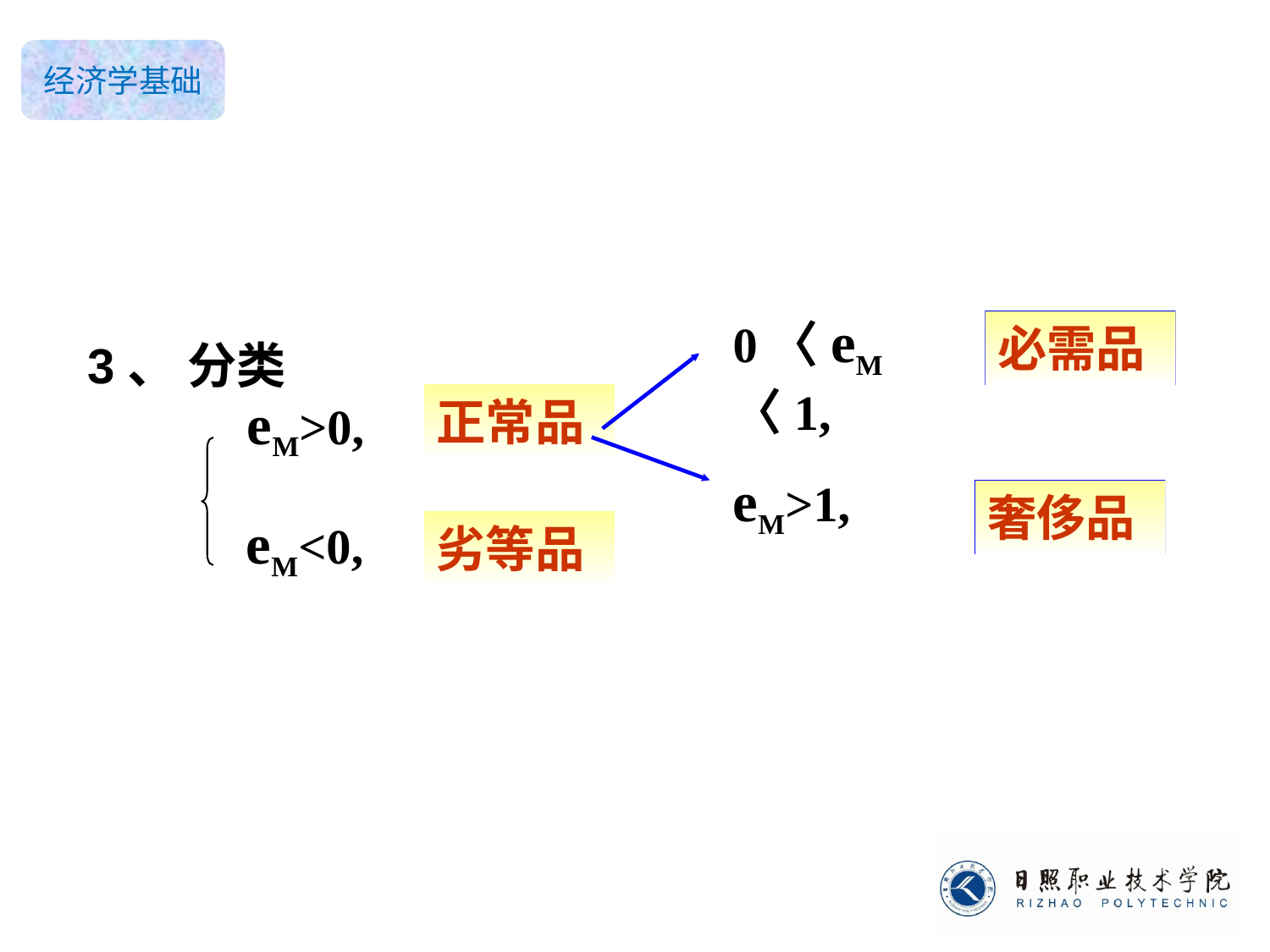

0〈eM〈1,
必需品
3、 分类

eM>0,
正常品

eM>1,
奢侈品
eM<0,
劣等品